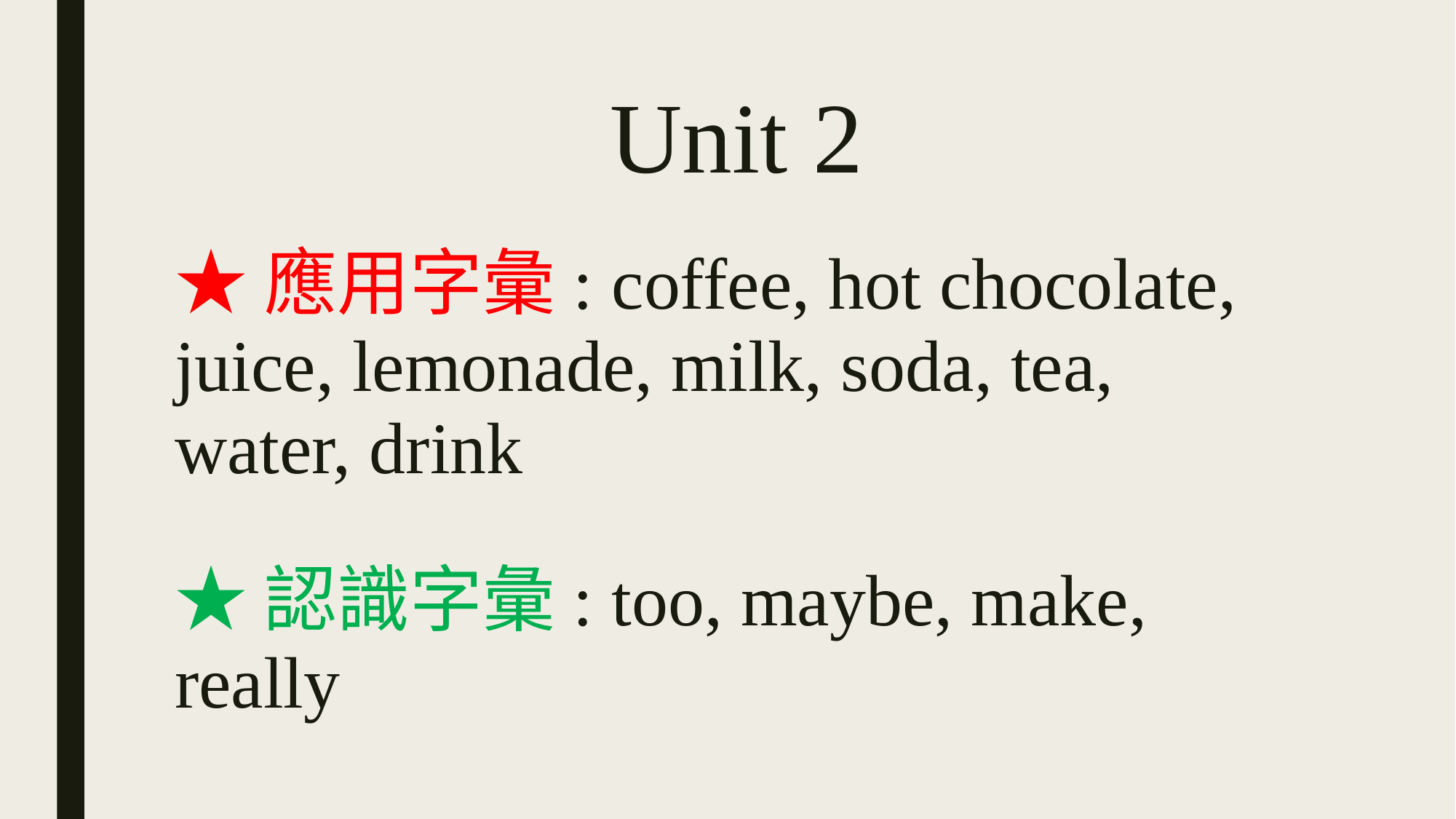

# Unit 2
★應用字彙: coffee, hot chocolate, juice, lemonade, milk, soda, tea, water, drink

★認識字彙: too, maybe, make, really